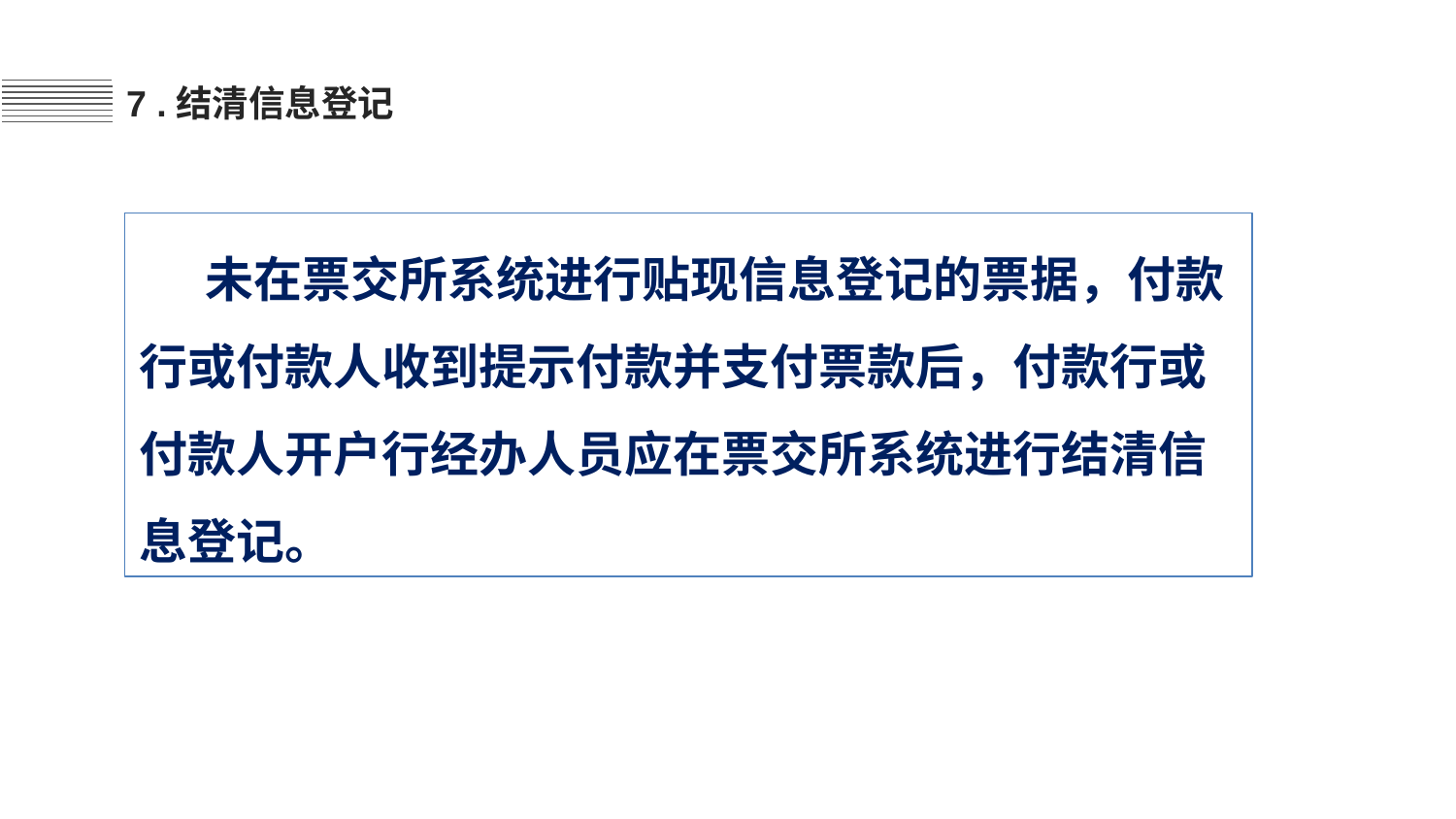

7 .结清信息登记
     未在票交所系统进行贴现信息登记的票据，付款行或付款人收到提示付款并支付票款后，付款行或付款人开户行经办人员应在票交所系统进行结清信息登记。